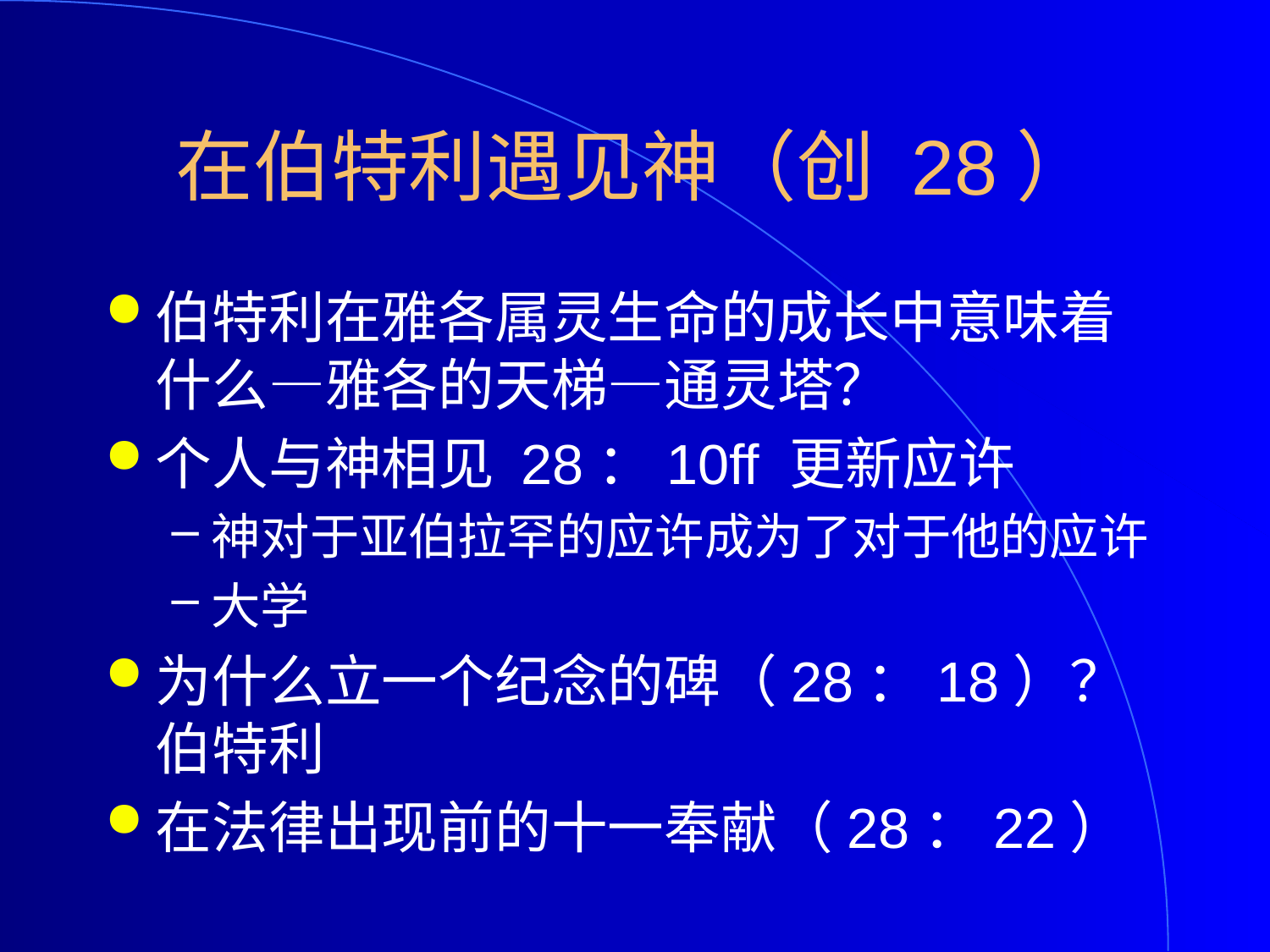

# 在伯特利遇见神（创 28）
伯特利在雅各属灵生命的成长中意味着什么—雅各的天梯—通灵塔？
个人与神相见 28：10ff 更新应许
神对于亚伯拉罕的应许成为了对于他的应许
大学
为什么立一个纪念的碑（28：18）？伯特利
在法律出现前的十一奉献（28：22）